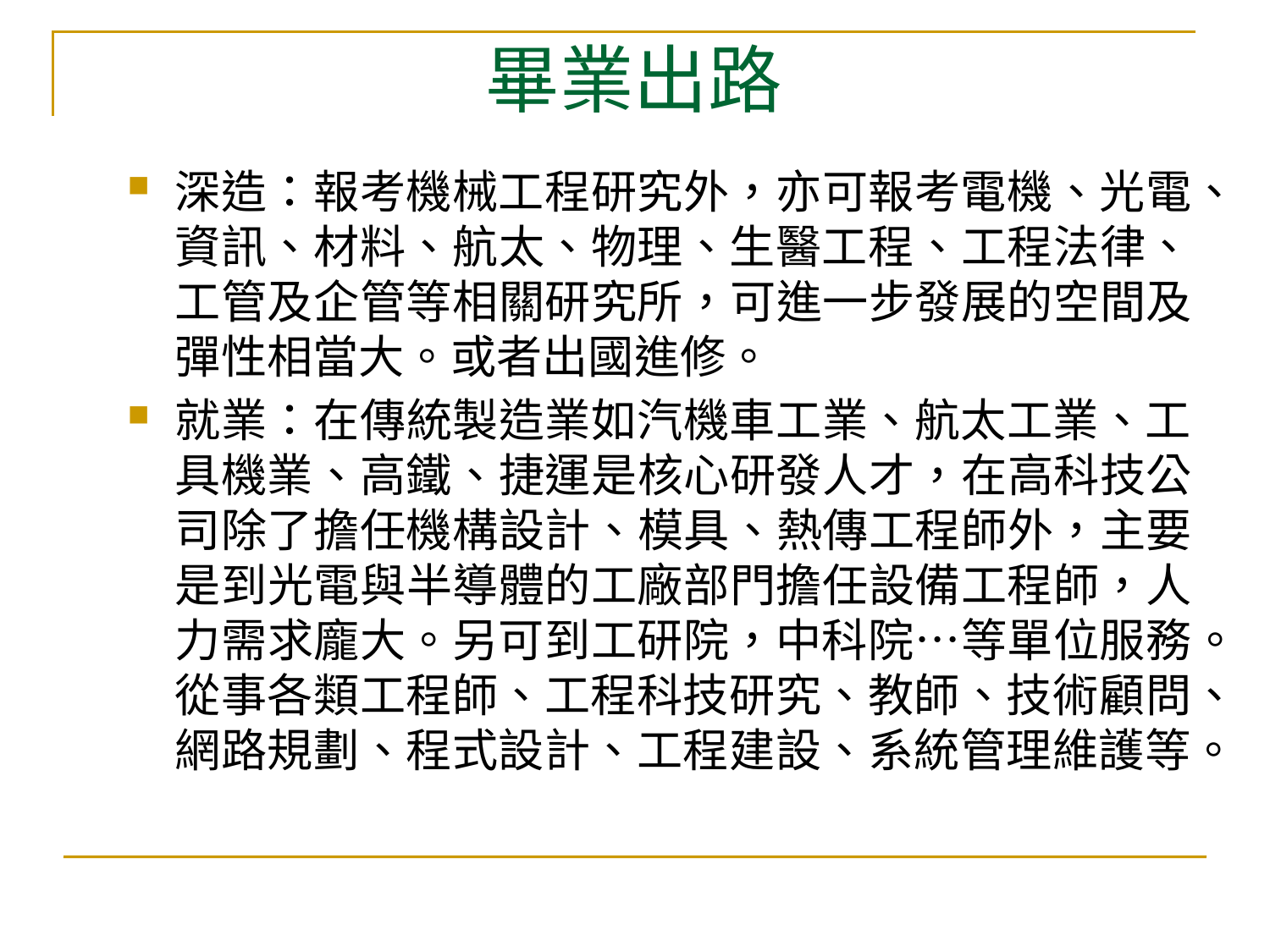

# 畢業出路
深造：報考機械工程研究外，亦可報考電機、光電、資訊、材料、航太、物理、生醫工程、工程法律、工管及企管等相關研究所，可進一步發展的空間及彈性相當大。或者出國進修。
就業：在傳統製造業如汽機車工業、航太工業、工具機業、高鐵、捷運是核心研發人才，在高科技公司除了擔任機構設計、模具、熱傳工程師外，主要是到光電與半導體的工廠部門擔任設備工程師，人力需求龐大。另可到工研院，中科院…等單位服務。從事各類工程師、工程科技研究、教師、技術顧問、網路規劃、程式設計、工程建設、系統管理維護等。